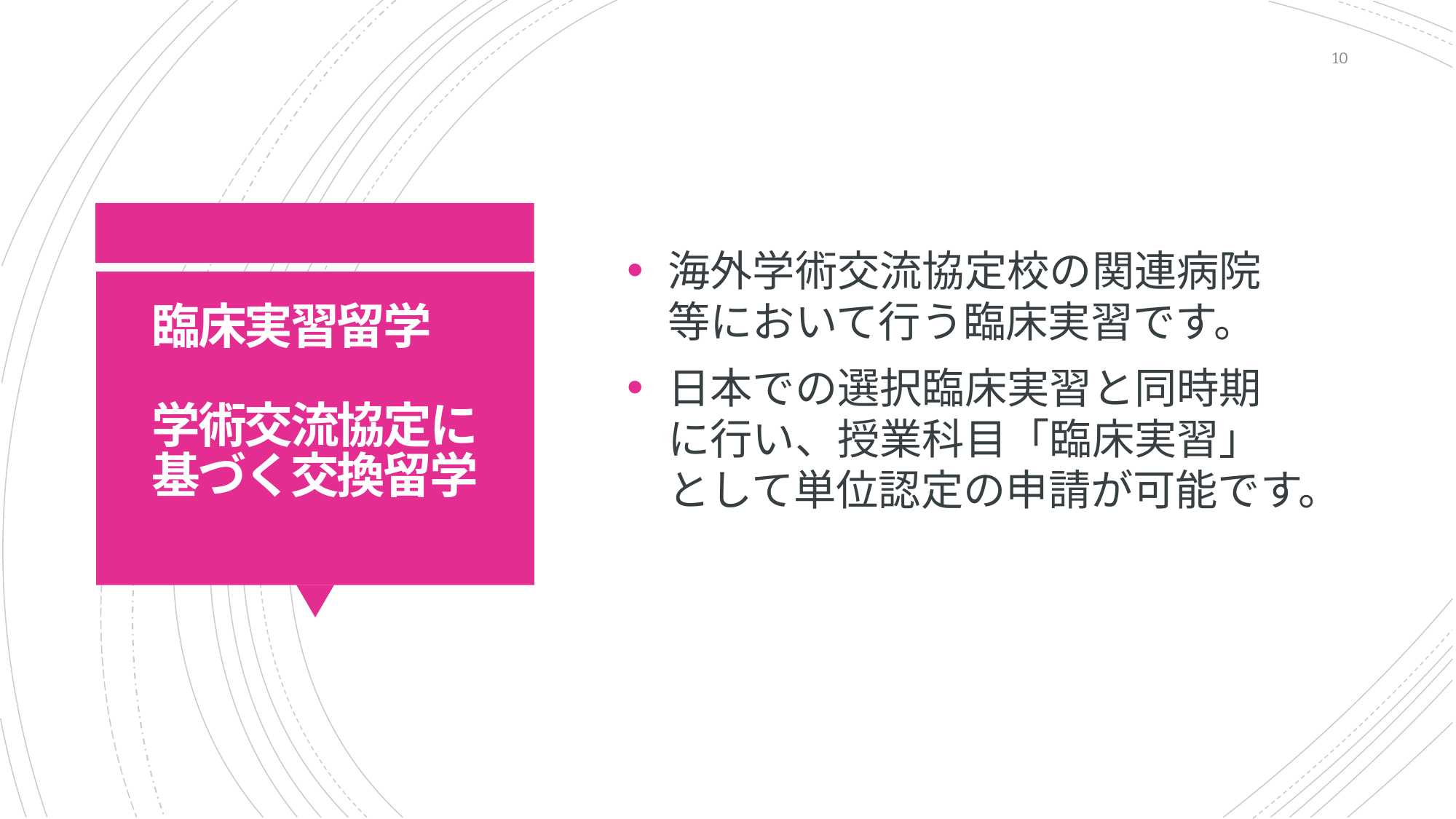

10
海外学術交流協定校の関連病院等において行う臨床実習です。
日本での選択臨床実習と同時期に行い、授業科目「臨床実習」として単位認定の申請が可能です。

# 臨床実習留学　 学術交流協定に 基づく交換留学